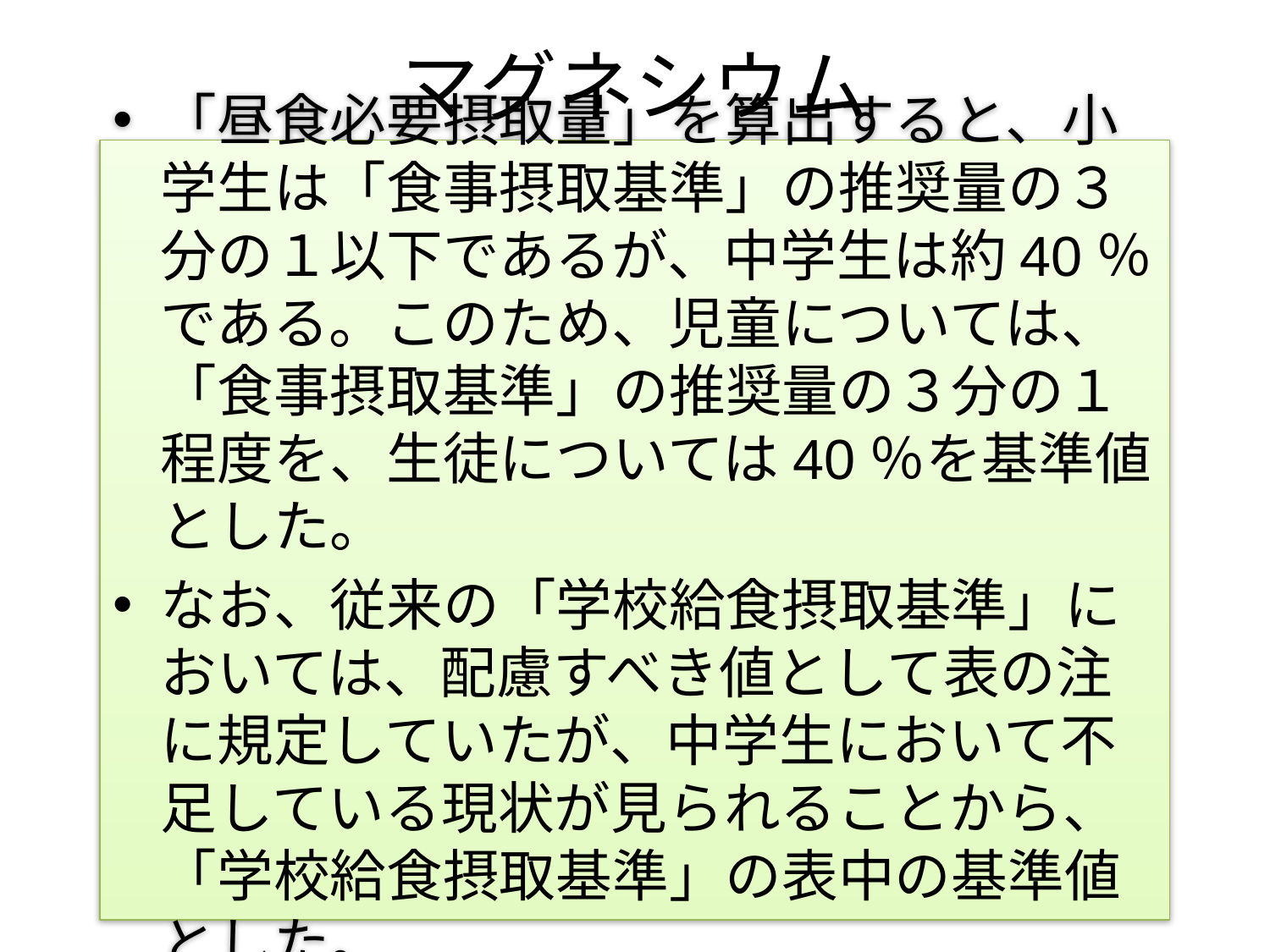

# マグネシウム
「昼食必要摂取量」を算出すると、小学生は「食事摂取基準」の推奨量の３分の１以下であるが、中学生は約40％である。このため、児童については、「食事摂取基準」の推奨量の３分の１程度を、生徒については40％を基準値とした。
なお、従来の「学校給食摂取基準」においては、配慮すべき値として表の注に規定していたが、中学生において不足している現状が見られることから、「学校給食摂取基準」の表中の基準値とした。